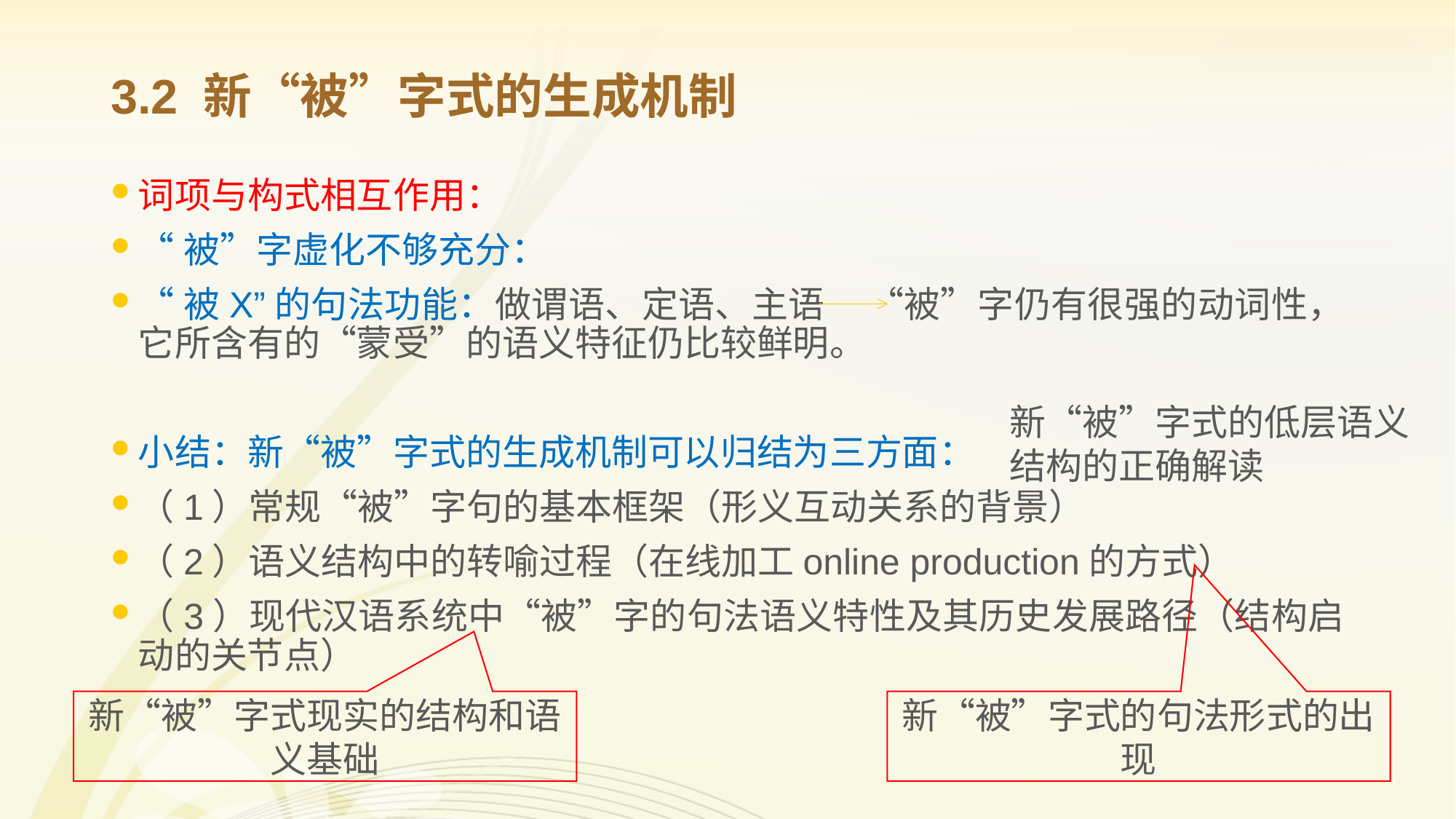

# 3.2 新“被”字式的生成机制
词项与构式相互作用：
“被”字虚化不够充分：
“被X”的句法功能：做谓语、定语、主语     “被”字仍有很强的动词性，它所含有的“蒙受”的语义特征仍比较鲜明。

小结：新“被”字式的生成机制可以归结为三方面：
（1）常规“被”字句的基本框架（形义互动关系的背景）
（2）语义结构中的转喻过程（在线加工online production的方式）
（3）现代汉语系统中“被”字的句法语义特性及其历史发展路径（结构启动的关节点）

新“被”字式的低层语义结构的正确解读
新“被”字式现实的结构和语义基础
新“被”字式的句法形式的出现